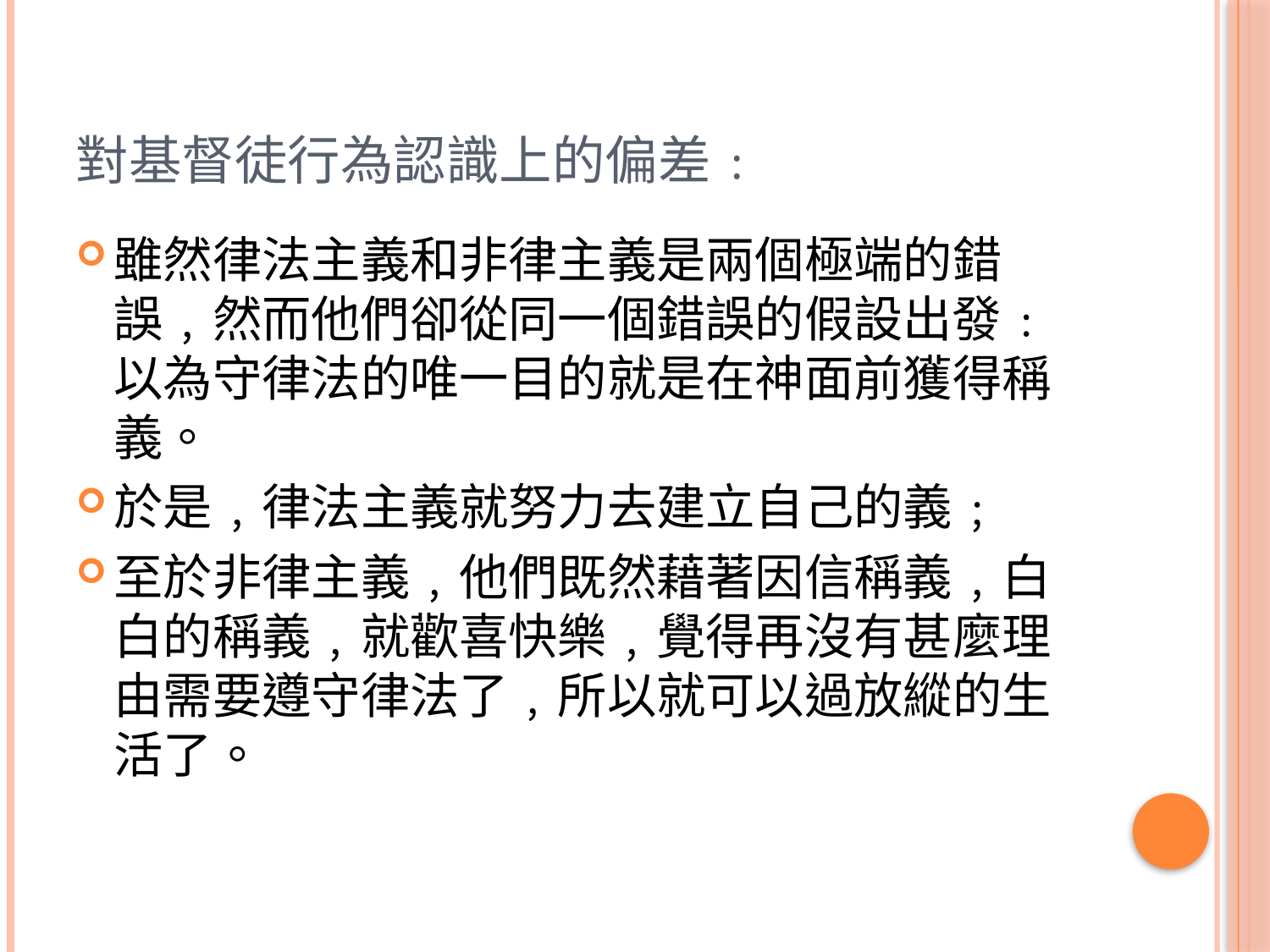

# 對基督徒行為認識上的偏差﹕
雖然律法主義和非律主義是兩個極端的錯誤﹐然而他們卻從同一個錯誤的假設出發﹕以為守律法的唯一目的就是在神面前獲得稱義。
於是﹐律法主義就努力去建立自己的義﹔
至於非律主義﹐他們既然藉著因信稱義﹐白白的稱義﹐就歡喜快樂﹐覺得再沒有甚麼理由需要遵守律法了﹐所以就可以過放縱的生活了。